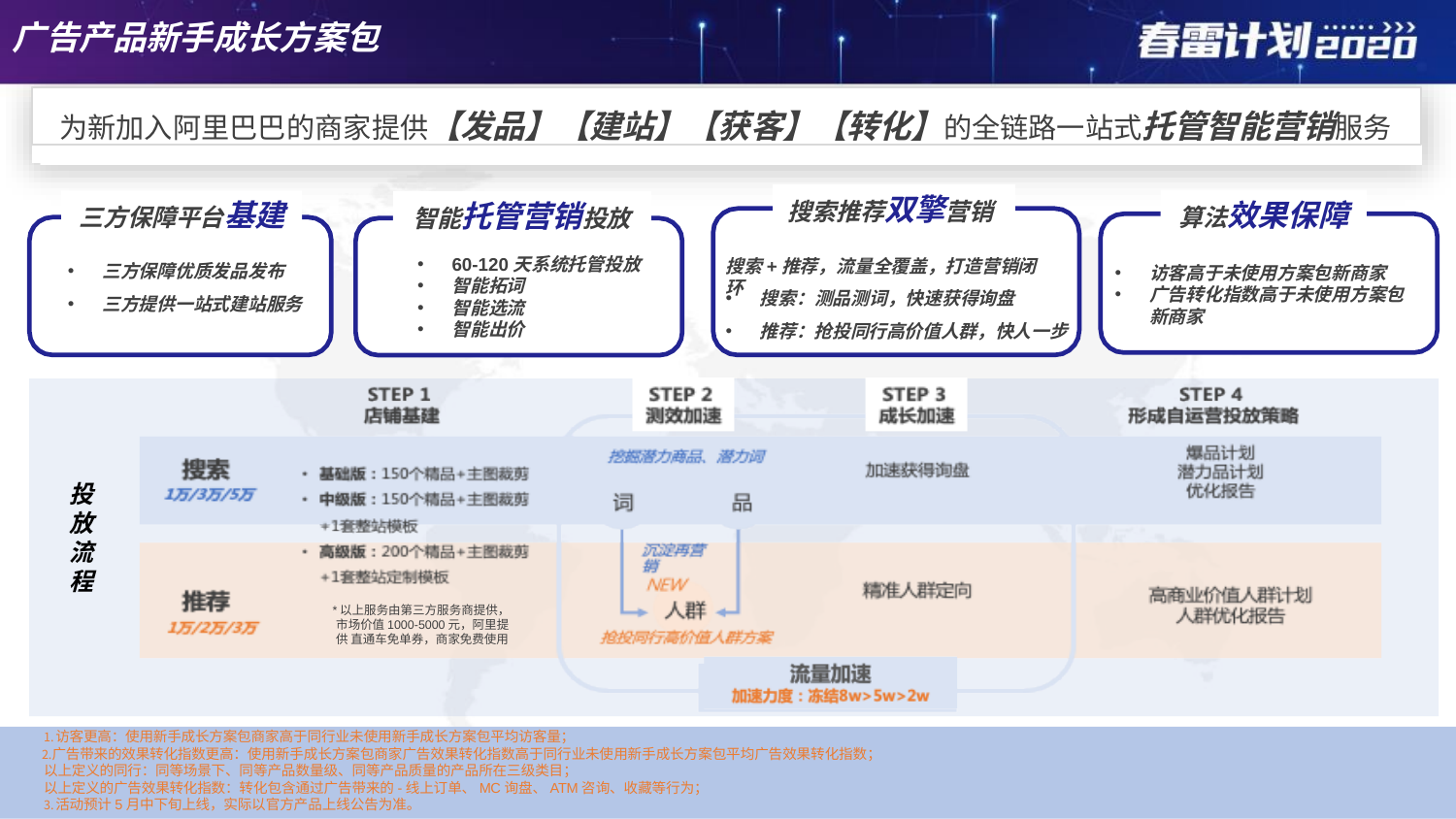

# 广告产品新手成长方案包

为新加入阿里巴巴的商家提供【发品】【建站】【获客】【转化】的全链路一站式托管智能营销服务
搜索推荐双擎营销
算法效果保障
三方保障平台基建
智能托管营销投放

三方保障优质发品发布
三方提供一站式建站服务
60-120天系统托管投放
智能拓词
智能选流
智能出价
搜索+推荐，流量全覆盖，打造营销闭环
访客高于未使用方案包新商家
广告转化指数高于未使用方案包 新商家
搜索：测品测词，快速获得询盘
推荐：抢投同行高价值人群，快人一步

投 放 流 程
*以上服务由第三方服务商提供，  市场价值1000-5000元，阿里提供 直通车免单券，商家免费使用

访客更高：使用新手成长方案包商家高于同行业未使用新手成长方案包平均访客量；
广告带来的效果转化指数更高：使用新手成长方案包商家广告效果转化指数高于同行业未使用新手成长方案包平均广告效果转化指数； 以上定义的同行：同等场景下、同等产品数量级、同等产品质量的产品所在三级类目；
以上定义的广告效果转化指数：转化包含通过广告带来的-线上订单、MC询盘、ATM咨询、收藏等行为；
活动预计5月中下旬上线，实际以官方产品上线公告为准。